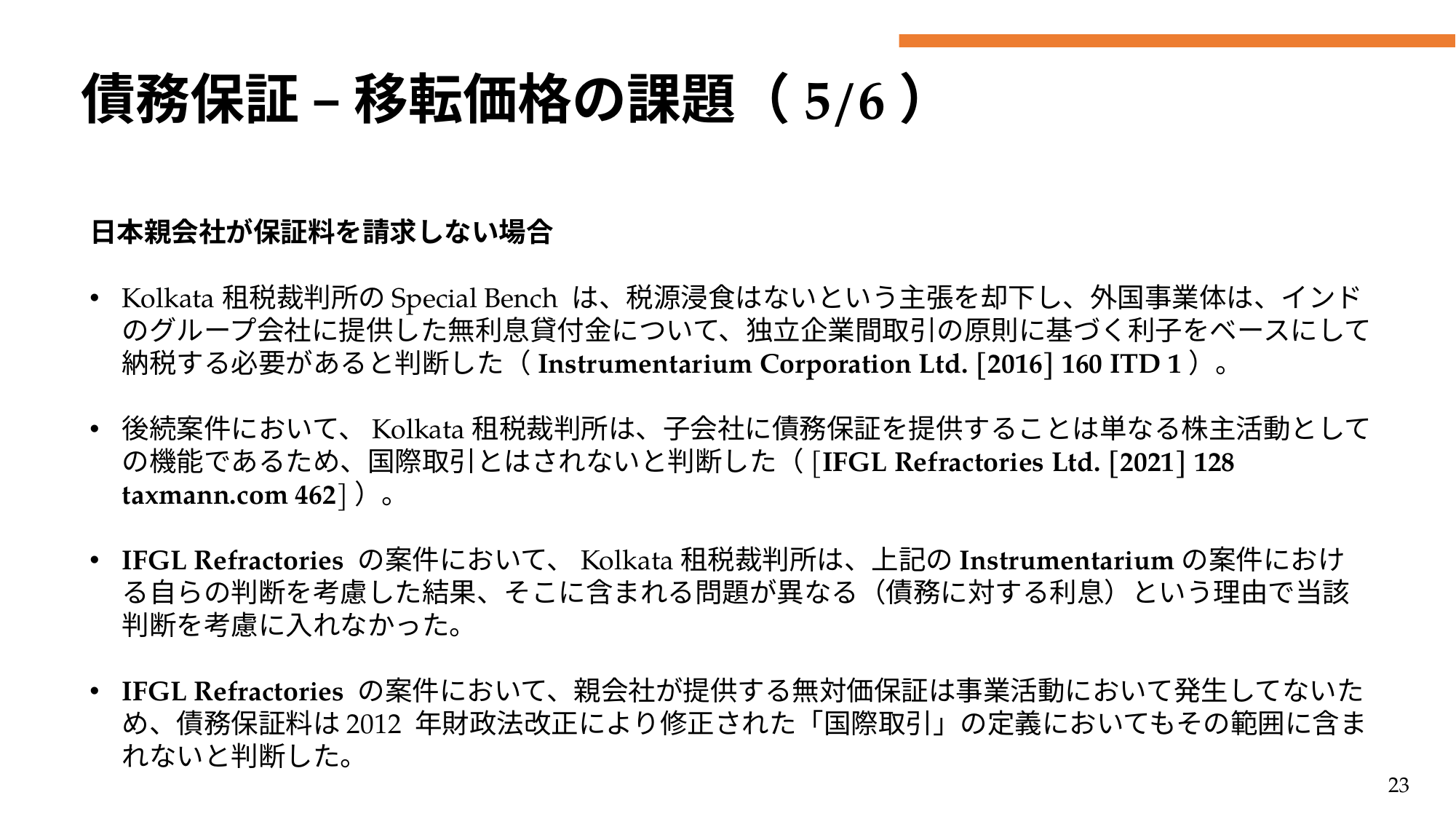

# 債務保証 – 移転価格の課題（5/6）
日本親会社が保証料を請求しない場合

Kolkata租税裁判所のSpecial Bench は、税源浸食はないという主張を却下し、外国事業体は、インドのグループ会社に提供した無利息貸付金について、独立企業間取引の原則に基づく利子をベースにして納税する必要があると判断した（Instrumentarium Corporation Ltd. [2016] 160 ITD 1）。

後続案件において、Kolkata租税裁判所は、子会社に債務保証を提供することは単なる株主活動としての機能であるため、国際取引とはされないと判断した（[IFGL Refractories Ltd. [2021] 128 taxmann.com 462]）。

IFGL Refractories の案件において、Kolkata租税裁判所は、上記のInstrumentariumの案件における自らの判断を考慮した結果、そこに含まれる問題が異なる（債務に対する利息）という理由で当該判断を考慮に入れなかった。

IFGL Refractories の案件において、親会社が提供する無対価保証は事業活動において発生してないため、債務保証料は2012 年財政法改正により修正された「国際取引」の定義においてもその範囲に含まれないと判断した。

23